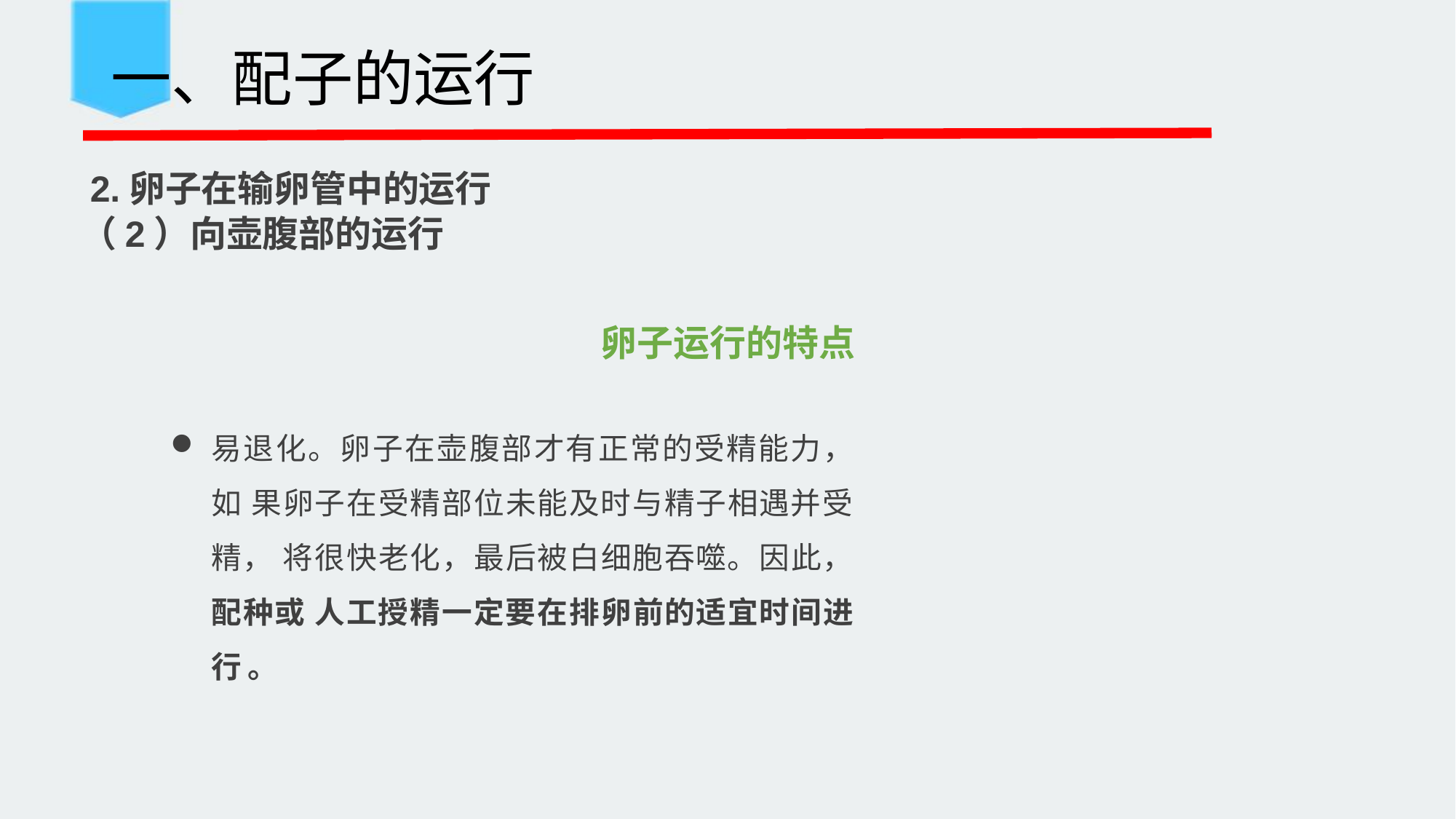

一、配子的运行
 2.卵子在输卵管中的运行
（2）向壶腹部的运行

卵子运行的特点
易退化。卵子在壶腹部才有正常的受精能力，如 果卵子在受精部位未能及时与精子相遇并受精， 将很快老化，最后被白细胞吞噬。因此，配种或 人工授精一定要在排卵前的适宜时间进行。